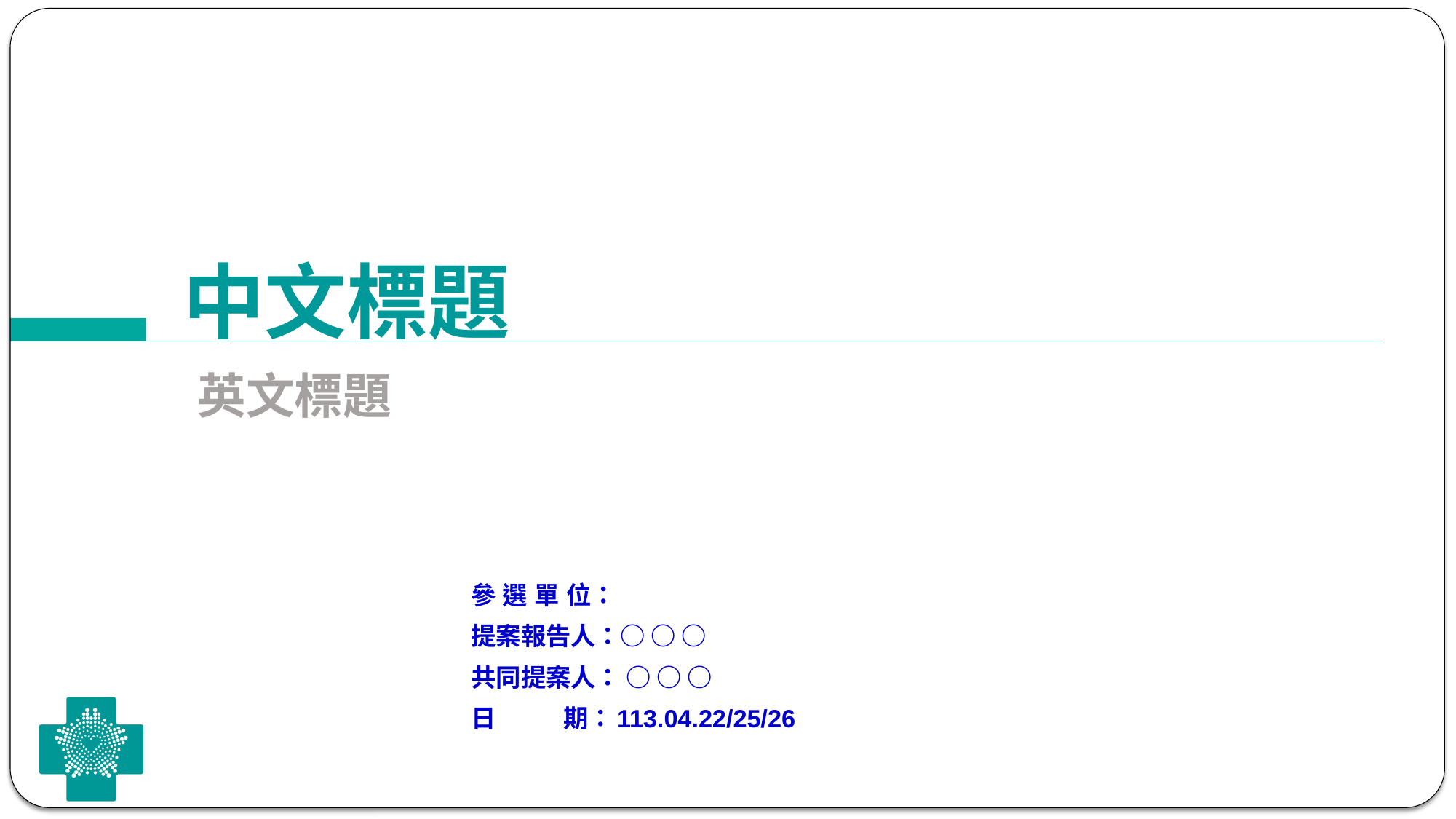

# 中文標題
英文標題
參  選  單  位：
提案報告人：○ ○ ○
共同提案人： ○ ○ ○
日            期： 113.04.22/25/26